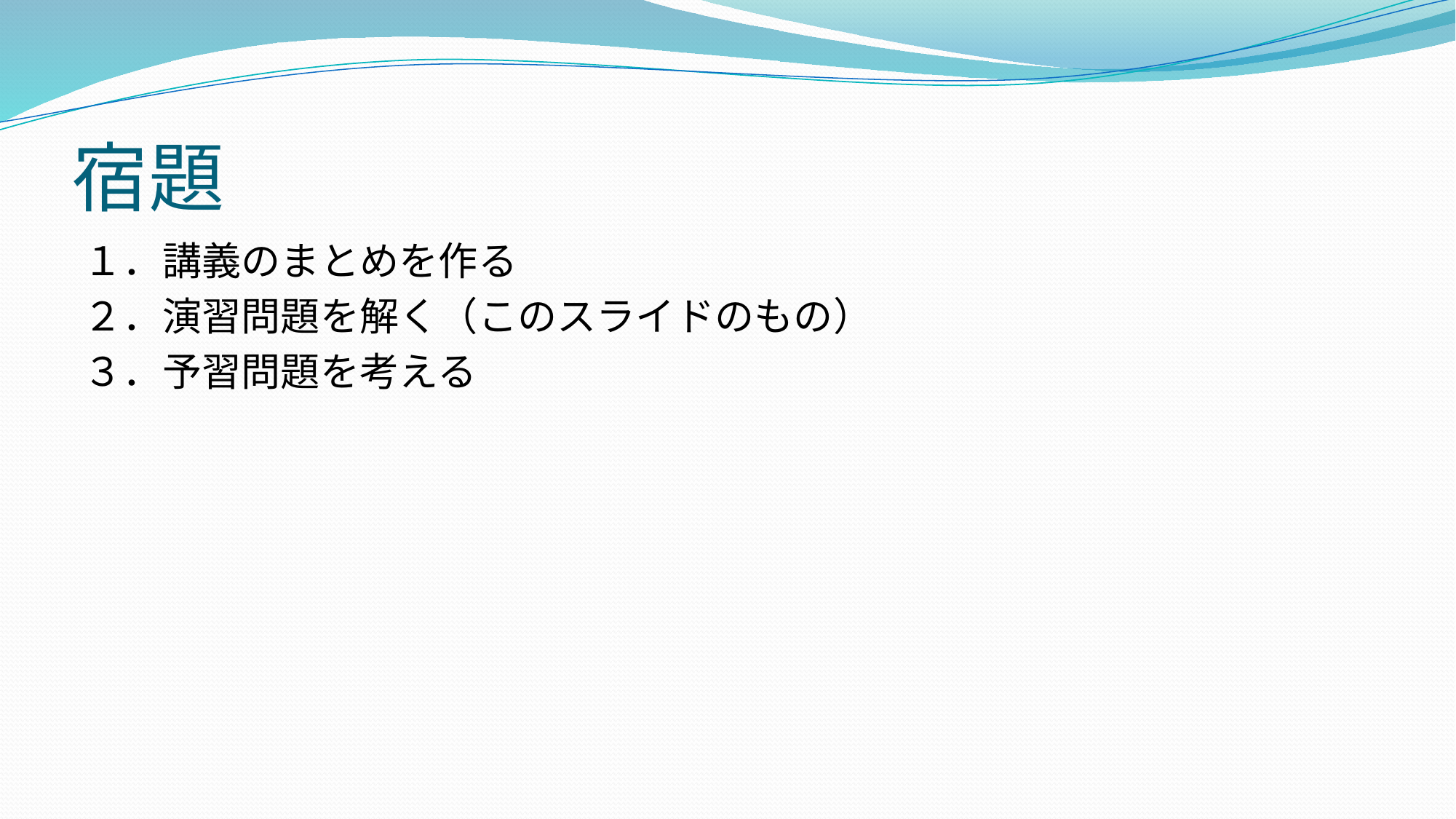

# 宿題
１．講義のまとめを作る
２．演習問題を解く（このスライドのもの）
３．予習問題を考える